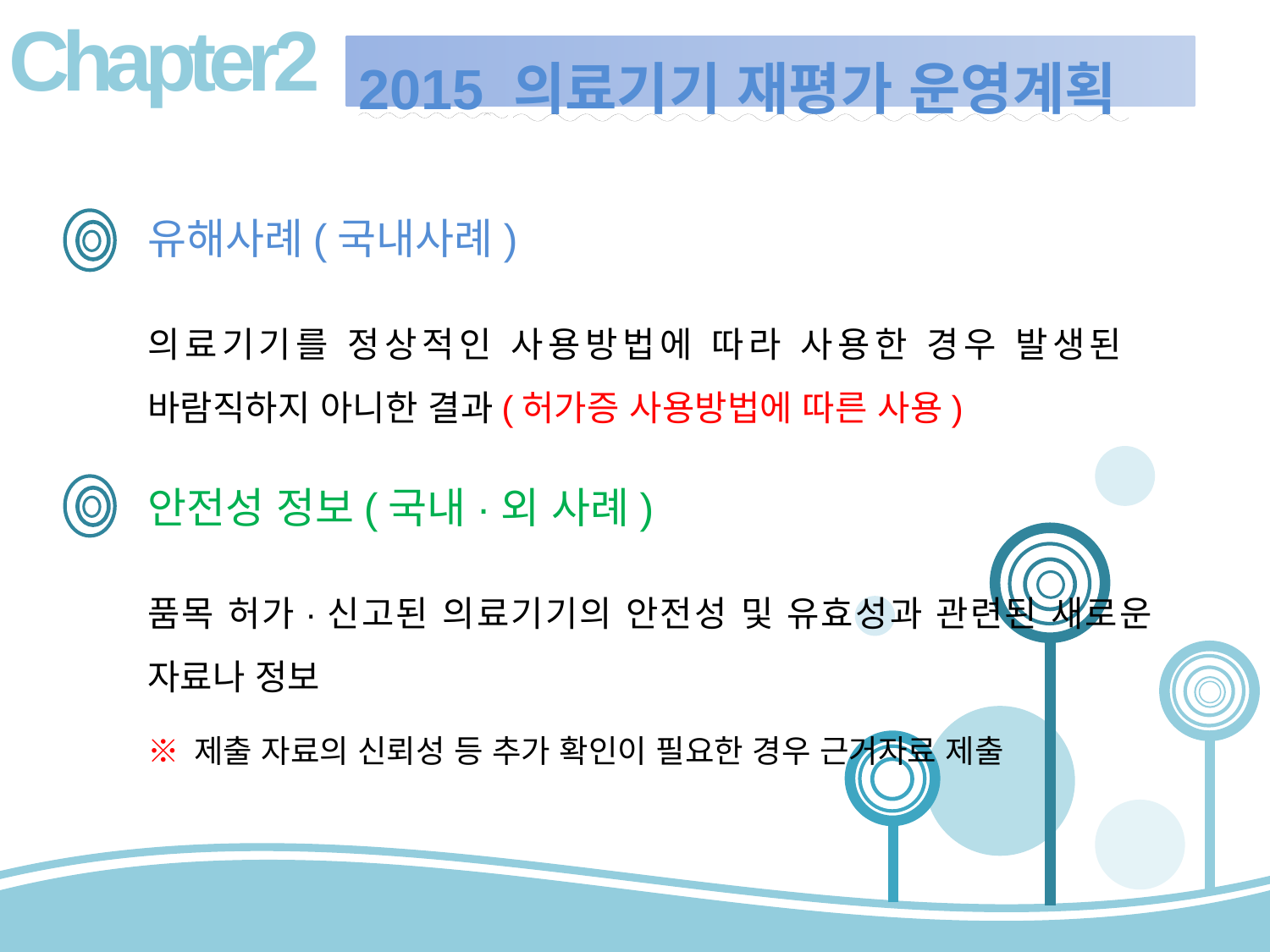

Chapter2
# 2015 의료기기 재평가 운영계획

유해사례(국내사례)

의료기기를 정상적인 사용방법에 따라 사용한 경우 발생된 바람직하지 아니한 결과(허가증 사용방법에 따른 사용)

안전성 정보(국내·외 사례)

품목 허가·신고된 의료기기의 안전성 및 유효성과 관련된 새로운 자료나 정보
※ 제출 자료의 신뢰성 등 추가 확인이 필요한 경우 근거자료 제출